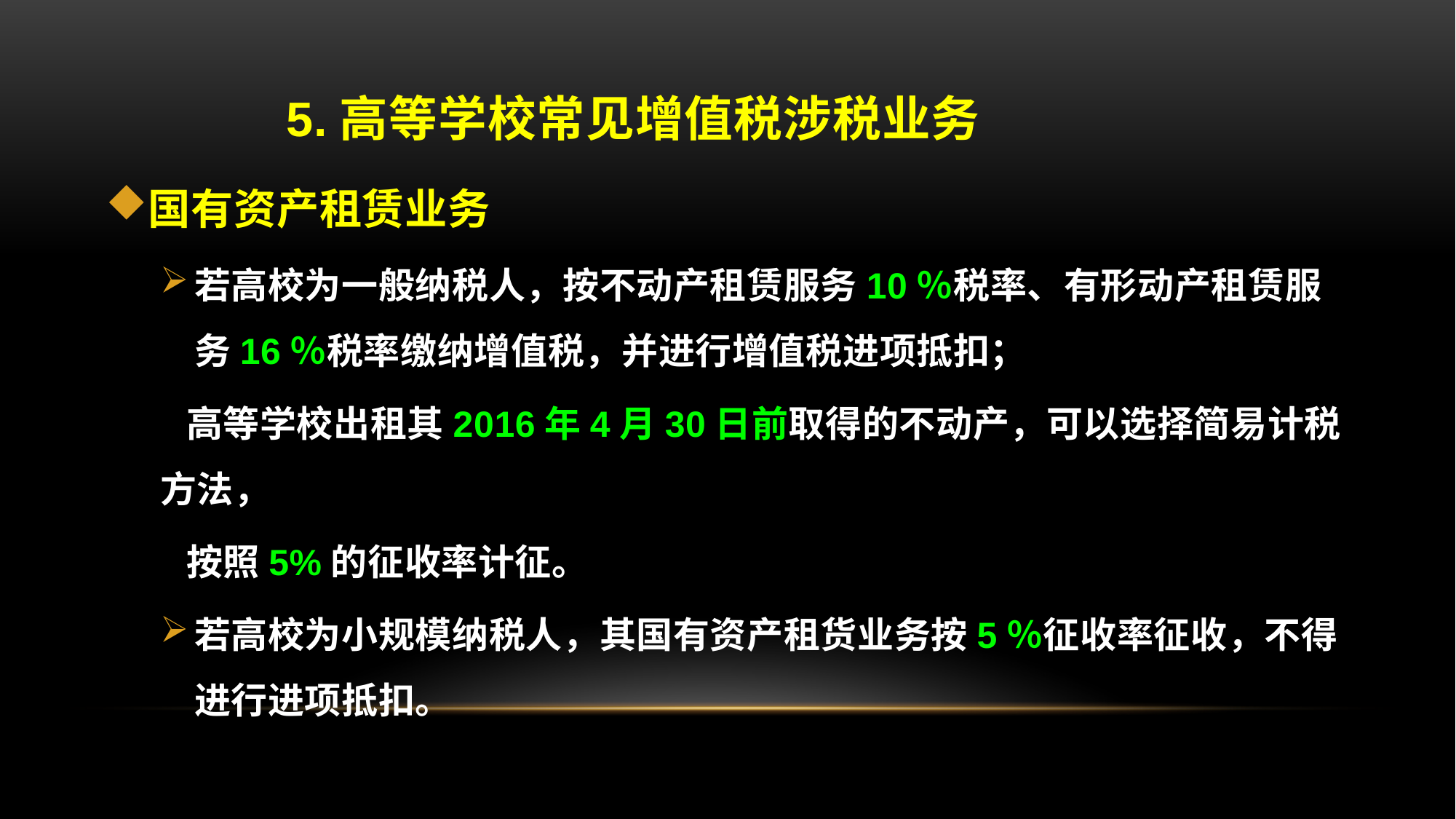

# 5.高等学校常见增值税涉税业务
国有资产租赁业务
若高校为一般纳税人，按不动产租赁服务10％税率、有形动产租赁服务16％税率缴纳增值税，并进行增值税进项抵扣；
  高等学校出租其2016年4月30日前取得的不动产，可以选择简易计税方法，
  按照5%的征收率计征。
若高校为小规模纳税人，其国有资产租货业务按5％征收率征收，不得进行进项抵扣。
17